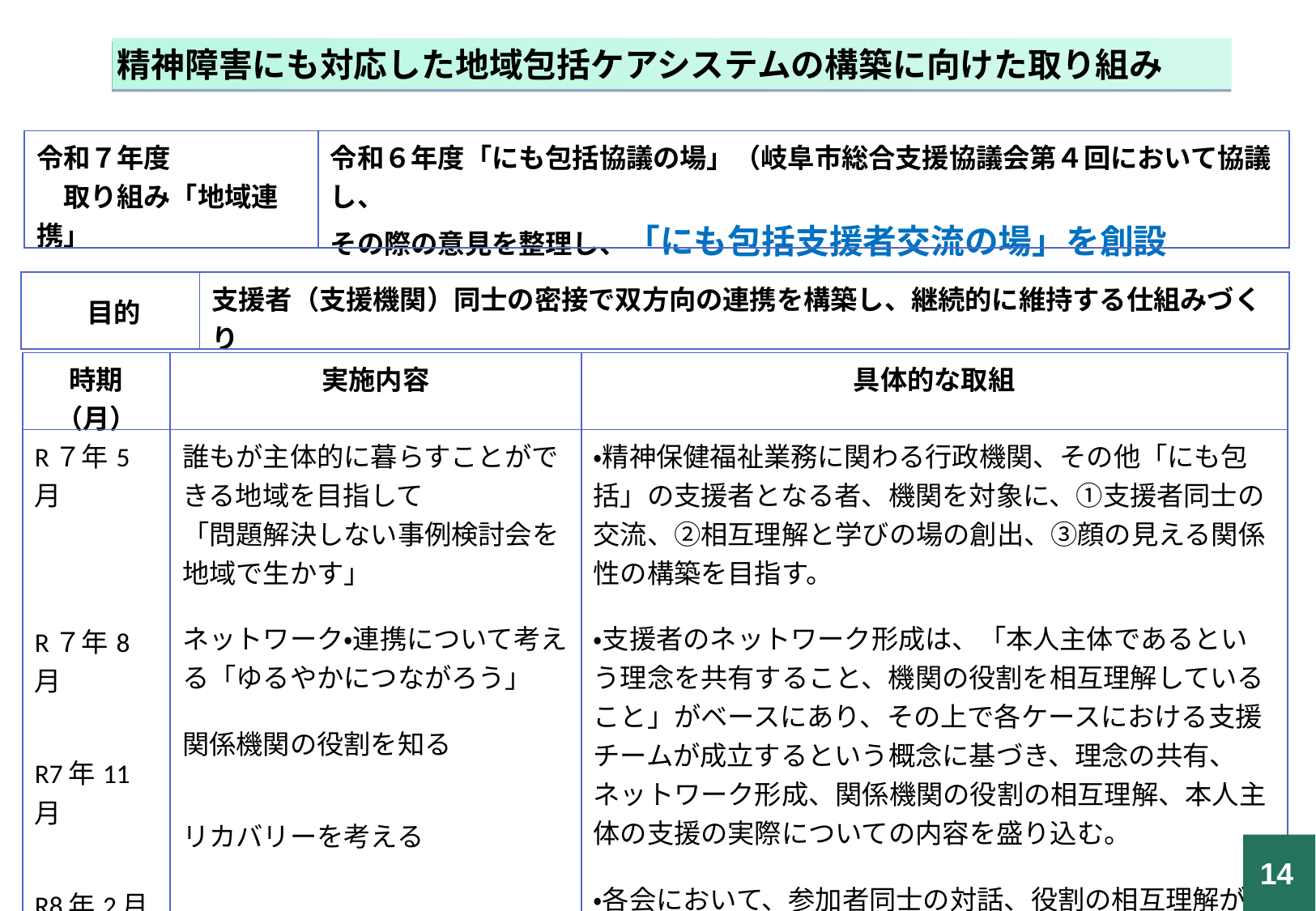

精神障害にも対応した地域包括ケアシステムの構築に向けた取り組み
| 令和７年度 　取り組み「地域連携」 | 令和６年度「にも包括協議の場」（岐阜市総合支援協議会第４回において協議し、 その際の意見を整理し、「にも包括支援者交流の場」を創設 |
| --- | --- |
| 目的 | 支援者（支援機関）同士の密接で双方向の連携を構築し、継続的に維持する仕組みづくり |
| --- | --- |
| 時期（月） | 実施内容 | 具体的な取組 |
| --- | --- | --- |
| R７年5月 R７年8月 R7年11月 R8年2月 | 誰もが主体的に暮らすことができる地域を目指して 「問題解決しない事例検討会を地域で生かす」 ネットワーク・連携について考える「ゆるやかにつながろう」 関係機関の役割を知る リカバリーを考える | ・精神保健福祉業務に関わる行政機関、その他「にも包括」の支援者となる者、機関を対象に、①支援者同士の交流、②相互理解と学びの場の創出、③顔の見える関係性の構築を目指す。 ・支援者のネットワーク形成は、「本人主体であるという理念を共有すること、機関の役割を相互理解していること」がベースにあり、その上で各ケースにおける支援チームが成立するという概念に基づき、理念の共有、ネットワーク形成、関係機関の役割の相互理解、本人主体の支援の実際についての内容を盛り込む。 ・各会において、参加者同士の対話、役割の相互理解が促進されるようにする。 |
14